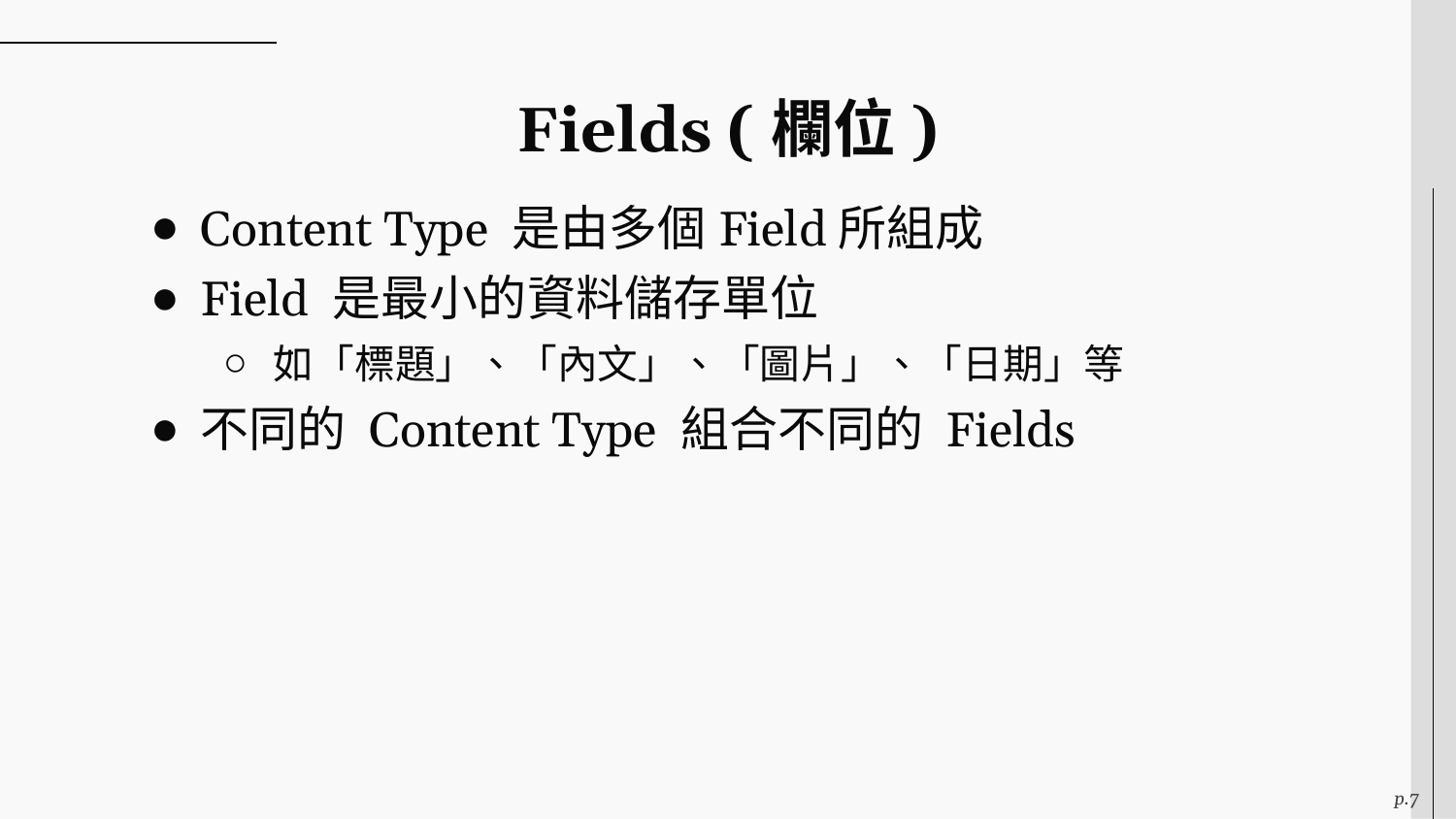

# Fields (欄位)
Content Type 是由多個Field所組成
Field 是最小的資料儲存單位
如「標題」、「內文」、「圖片」、「日期」等
不同的 Content Type 組合不同的 Fields

p.7